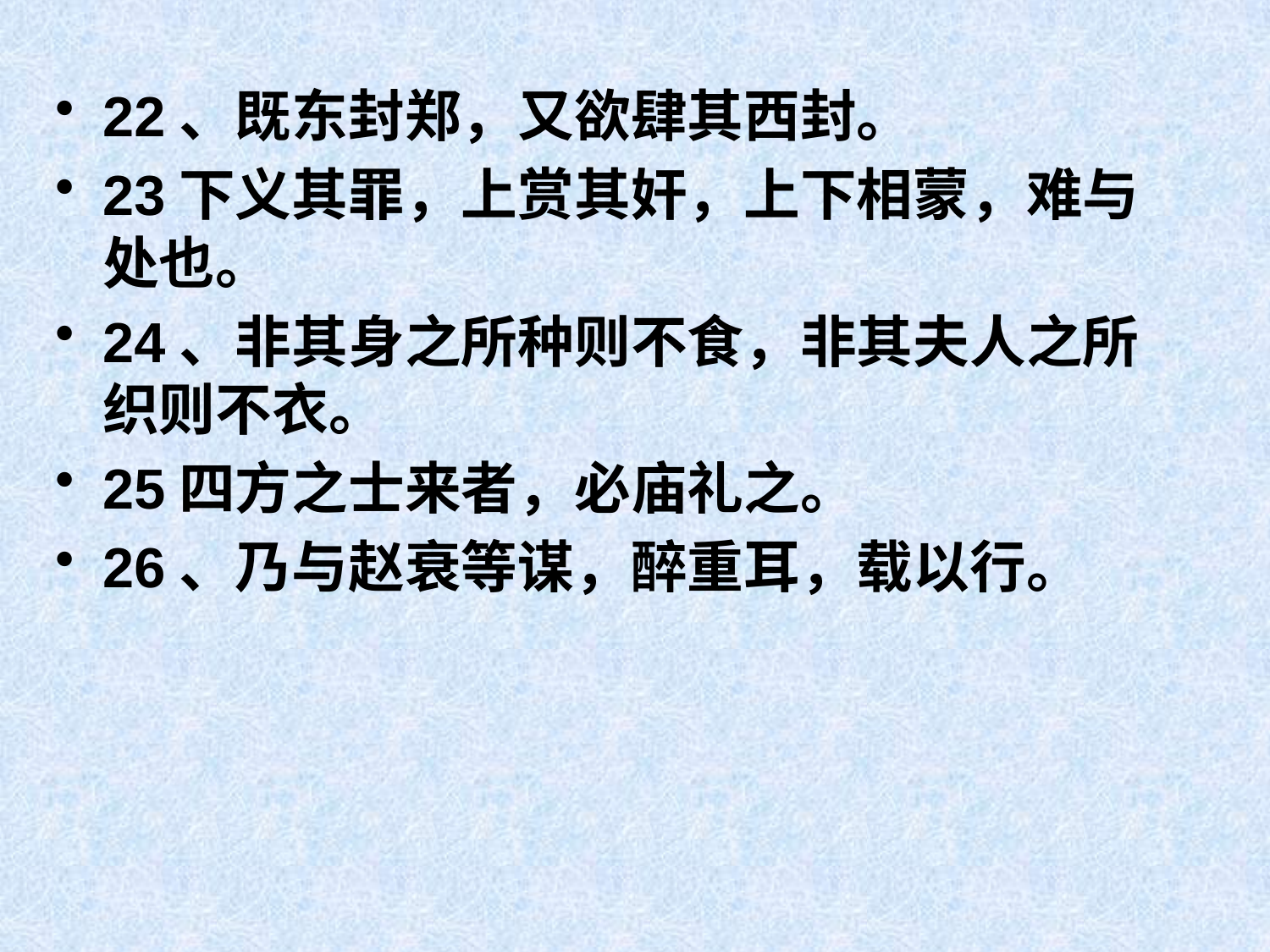

22、既东封郑，又欲肆其西封。
23下义其罪，上赏其奸，上下相蒙，难与处也。
24、非其身之所种则不食，非其夫人之所织则不衣。
25四方之士来者，必庙礼之。
26、乃与赵衰等谋，醉重耳，载以行。